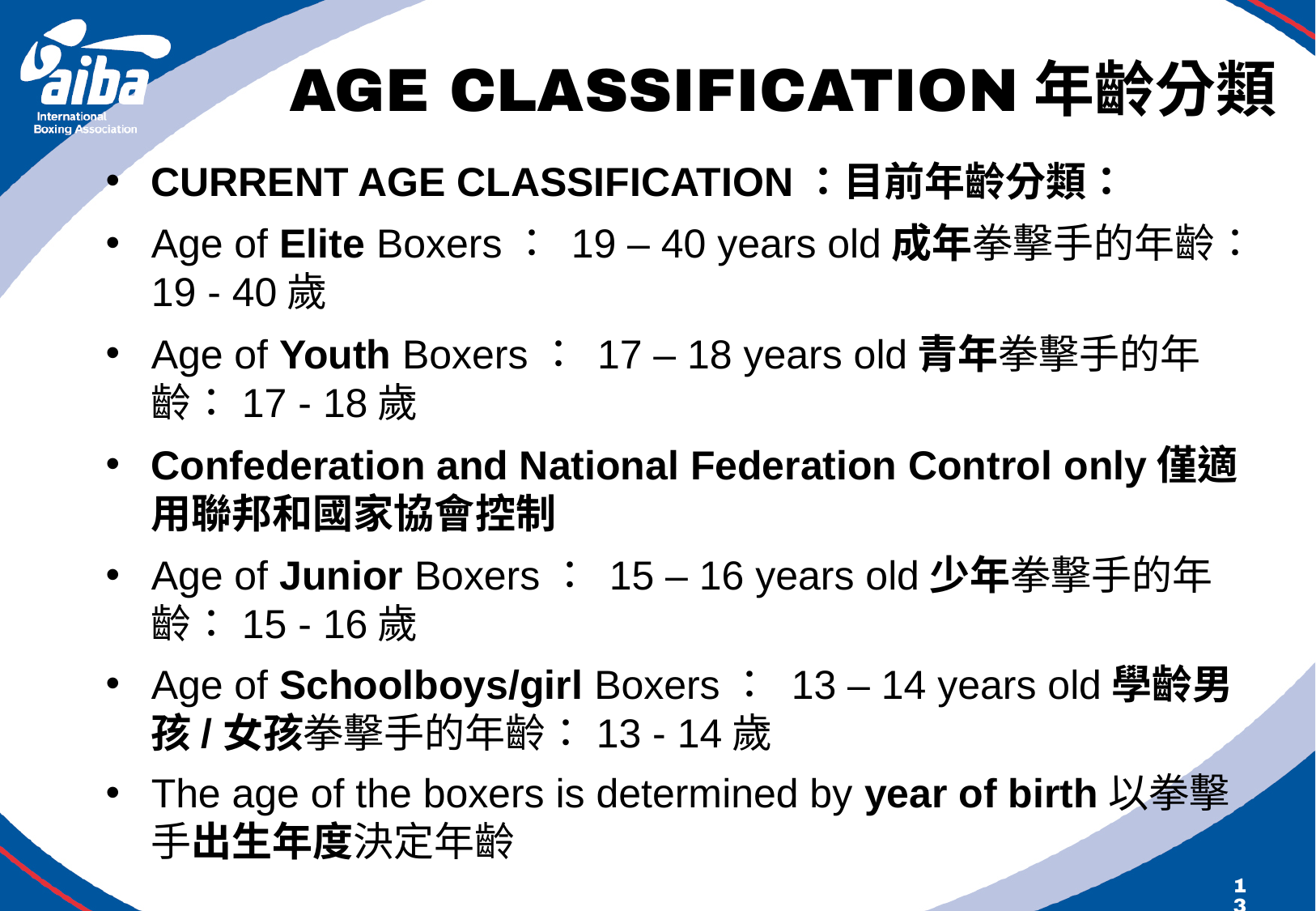

# AGE CLASSIFICATION年齡分類
CURRENT AGE CLASSIFICATION：目前年齡分類：
Age of Elite Boxers： 19 – 40 years old成年拳擊手的年齡：19 - 40歲
Age of Youth Boxers： 17 – 18 years old青年拳擊手的年齡：17 - 18歲
Confederation and National Federation Control only僅適用聯邦和國家協會控制
Age of Junior Boxers： 15 – 16 years old少年拳擊手的年齡：15 - 16歲
Age of Schoolboys/girl Boxers： 13 – 14 years old學齡男孩/女孩拳擊手的年齡：13 - 14歲
The age of the boxers is determined by year of birth以拳擊手出生年度決定年齡

133